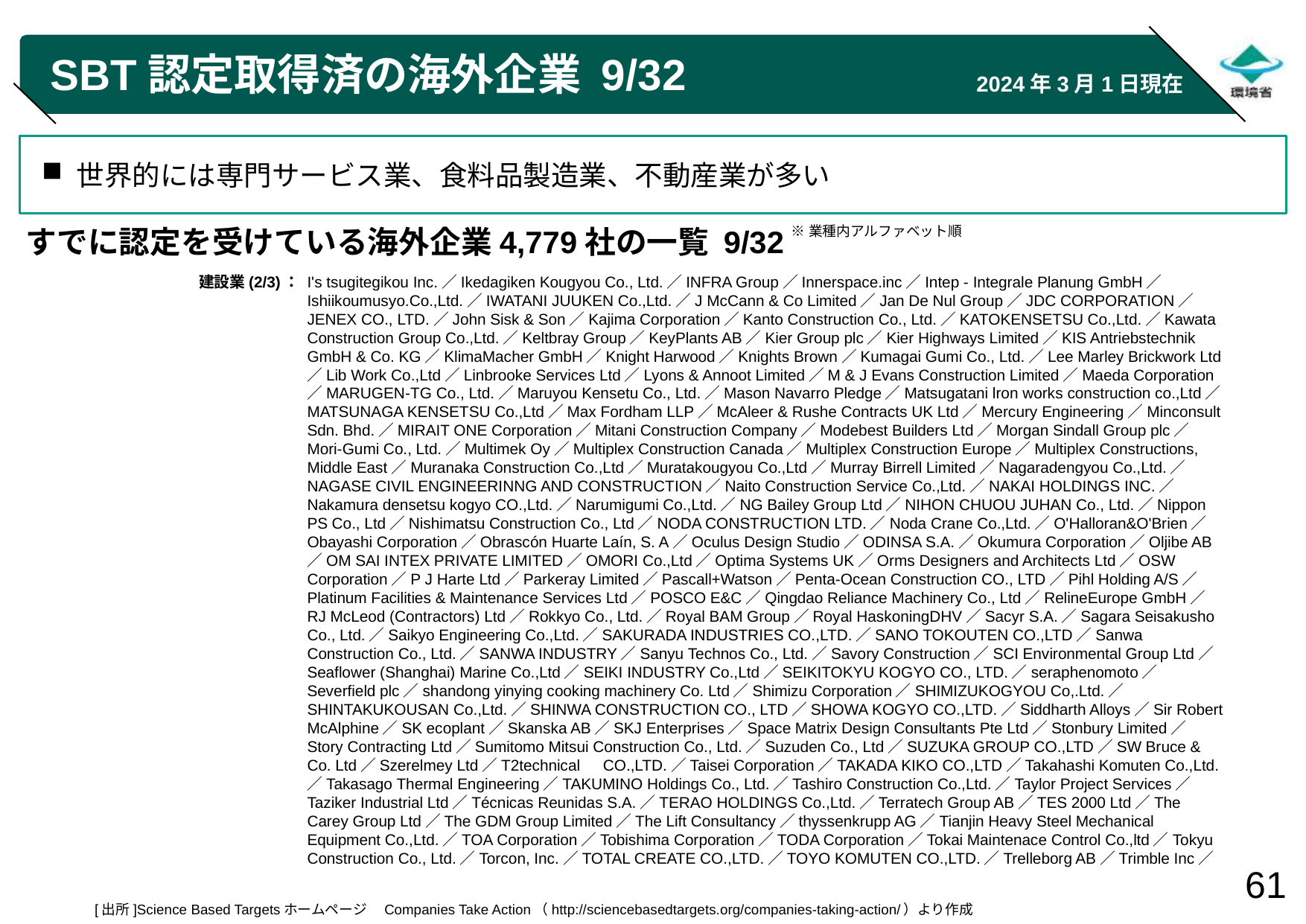

# SBT認定取得済の海外企業 9/32
2024年3月1日現在
世界的には専門サービス業、食料品製造業、不動産業が多い
※業種内アルファベット順
すでに認定を受けている海外企業4,779社の一覧 9/32
建設業(2/3)：

I's tsugitegikou Inc.／Ikedagiken Kougyou Co., Ltd.／INFRA Group／Innerspace.inc／Intep - Integrale Planung GmbH／Ishiikoumusyo.Co.,Ltd.／IWATANI JUUKEN Co.,Ltd.／J McCann & Co Limited／Jan De Nul Group／JDC CORPORATION／JENEX CO., LTD.／John Sisk & Son／Kajima Corporation／Kanto Construction Co., Ltd.／KATOKENSETSU Co.,Ltd.／Kawata Construction Group Co.,Ltd.／Keltbray Group／KeyPlants AB／Kier Group plc／Kier Highways Limited／KIS Antriebstechnik GmbH & Co. KG／KlimaMacher GmbH／Knight Harwood／Knights Brown／Kumagai Gumi Co., Ltd.／Lee Marley Brickwork Ltd／Lib Work Co.,Ltd／Linbrooke Services Ltd／Lyons & Annoot Limited／M & J Evans Construction Limited／Maeda Corporation／MARUGEN-TG Co., Ltd.／Maruyou Kensetu Co., Ltd.／Mason Navarro Pledge／Matsugatani lron works construction co.,Ltd／MATSUNAGA KENSETSU Co.,Ltd／Max Fordham LLP／McAleer & Rushe Contracts UK Ltd／Mercury Engineering／Minconsult Sdn. Bhd.／MIRAIT ONE Corporation／Mitani Construction Company／Modebest Builders Ltd／Morgan Sindall Group plc／Mori-Gumi Co., Ltd.／Multimek Oy／Multiplex Construction Canada／Multiplex Construction Europe／Multiplex Constructions, Middle East／Muranaka Construction Co.,Ltd／Muratakougyou Co.,Ltd／Murray Birrell Limited／Nagaradengyou Co.,Ltd.／NAGASE CIVIL ENGINEERINNG AND CONSTRUCTION／Naito Construction Service Co.,Ltd.／NAKAI HOLDINGS INC.／Nakamura densetsu kogyo CO.,Ltd.／Narumigumi Co.,Ltd.／NG Bailey Group Ltd／NIHON CHUOU JUHAN Co., Ltd.／Nippon PS Co., Ltd／Nishimatsu Construction Co., Ltd／NODA CONSTRUCTION LTD.／Noda Crane Co.,Ltd.／O'Halloran&O'Brien／Obayashi Corporation／Obrascón Huarte Laín, S. A／Oculus Design Studio／ODINSA S.A.／Okumura Corporation／Oljibe AB／OM SAI INTEX PRIVATE LIMITED／OMORI Co.,Ltd／Optima Systems UK／Orms Designers and Architects Ltd／OSW Corporation／P J Harte Ltd／Parkeray Limited／Pascall+Watson／Penta-Ocean Construction CO., LTD／Pihl Holding A/S／Platinum Facilities & Maintenance Services Ltd／POSCO E&C／Qingdao Reliance Machinery Co., Ltd／RelineEurope GmbH／RJ McLeod (Contractors) Ltd／Rokkyo Co., Ltd.／Royal BAM Group／Royal HaskoningDHV／Sacyr S.A.／Sagara Seisakusho Co., Ltd.／Saikyo Engineering Co.,Ltd.／SAKURADA INDUSTRIES CO.,LTD.／SANO TOKOUTEN CO.,LTD／Sanwa Construction Co., Ltd.／SANWA INDUSTRY／Sanyu Technos Co., Ltd.／Savory Construction／SCI Environmental Group Ltd／Seaflower (Shanghai) Marine Co.,Ltd／SEIKI INDUSTRY Co.,Ltd／SEIKITOKYU KOGYO CO., LTD.／seraphenomoto／Severfield plc／shandong yinying cooking machinery Co. Ltd／Shimizu Corporation／SHIMIZUKOGYOU Co,.Ltd.／SHINTAKUKOUSAN Co.,Ltd.／SHINWA CONSTRUCTION CO., LTD／SHOWA KOGYO CO.,LTD.／Siddharth Alloys／Sir Robert McAlphine／SK ecoplant／Skanska AB／SKJ Enterprises／Space Matrix Design Consultants Pte Ltd／Stonbury Limited／Story Contracting Ltd／Sumitomo Mitsui Construction Co., Ltd.／Suzuden Co., Ltd／SUZUKA GROUP CO.,LTD／SW Bruce & Co. Ltd／Szerelmey Ltd／T2technical　CO.,LTD.／Taisei Corporation／TAKADA KIKO CO.,LTD／Takahashi Komuten Co.,Ltd.／Takasago Thermal Engineering／TAKUMINO Holdings Co., Ltd.／Tashiro Construction Co.,Ltd.／Taylor Project Services／Taziker Industrial Ltd／Técnicas Reunidas S.A.／TERAO HOLDINGS Co.,Ltd.／Terratech Group AB／TES 2000 Ltd／The Carey Group Ltd／The GDM Group Limited／The Lift Consultancy／thyssenkrupp AG／Tianjin Heavy Steel Mechanical Equipment Co.,Ltd.／TOA Corporation／Tobishima Corporation／TODA Corporation／Tokai Maintenace Control Co.,ltd／Tokyu Construction Co., Ltd.／Torcon, Inc.／TOTAL CREATE CO.,LTD.／TOYO KOMUTEN CO.,LTD.／Trelleborg AB／Trimble Inc／
[出所]Science Based Targetsホームページ　Companies Take Action（http://sciencebasedtargets.org/companies-taking-action/）より作成